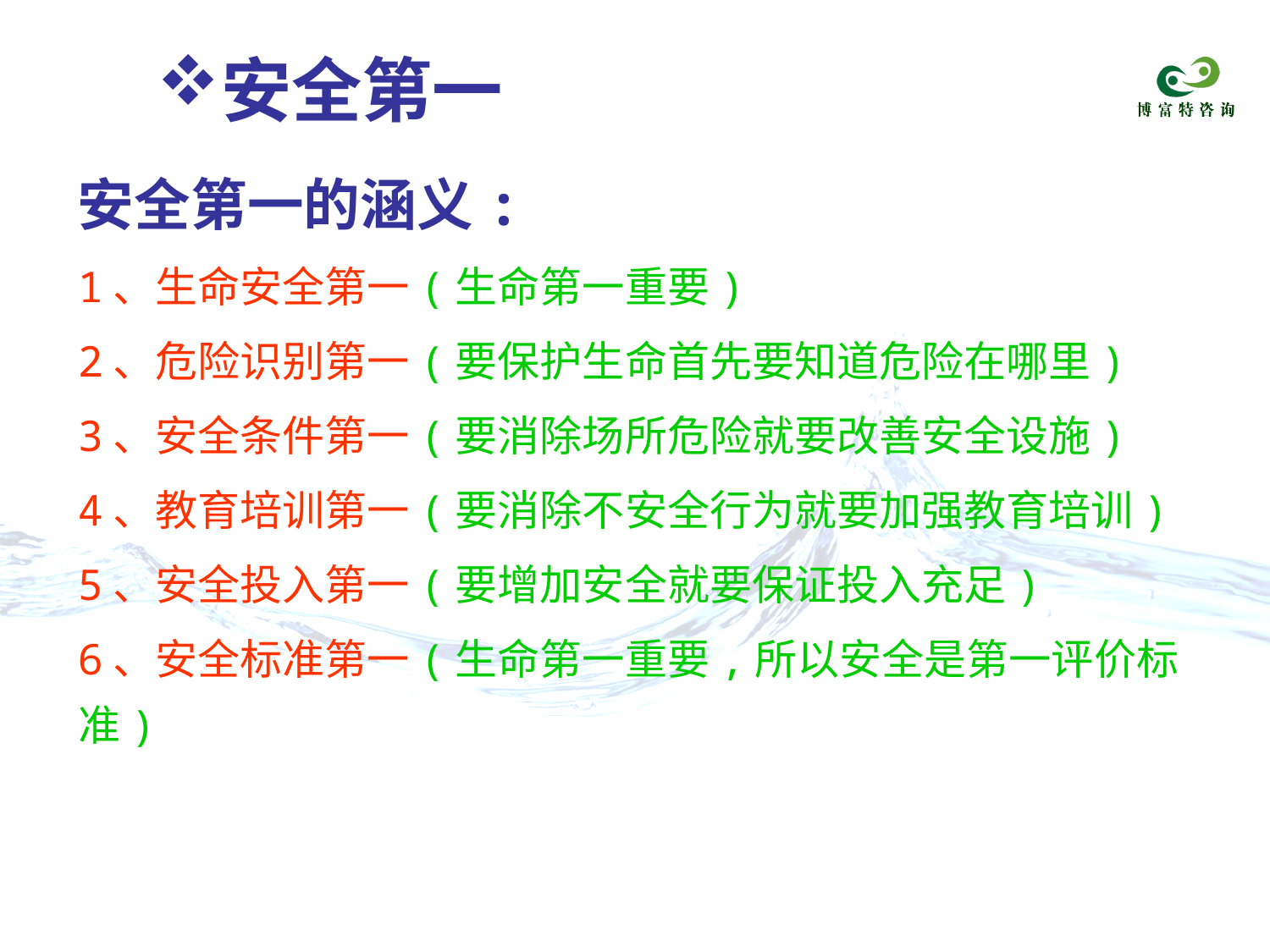

安全第一
安全第一的涵义:
1、生命安全第一(生命第一重要)
2、危险识别第一(要保护生命首先要知道危险在哪里)
3、安全条件第一(要消除场所危险就要改善安全设施)
4、教育培训第一(要消除不安全行为就要加强教育培训)
5、安全投入第一(要增加安全就要保证投入充足)
6、安全标准第一(生命第一重要,所以安全是第一评价标准)